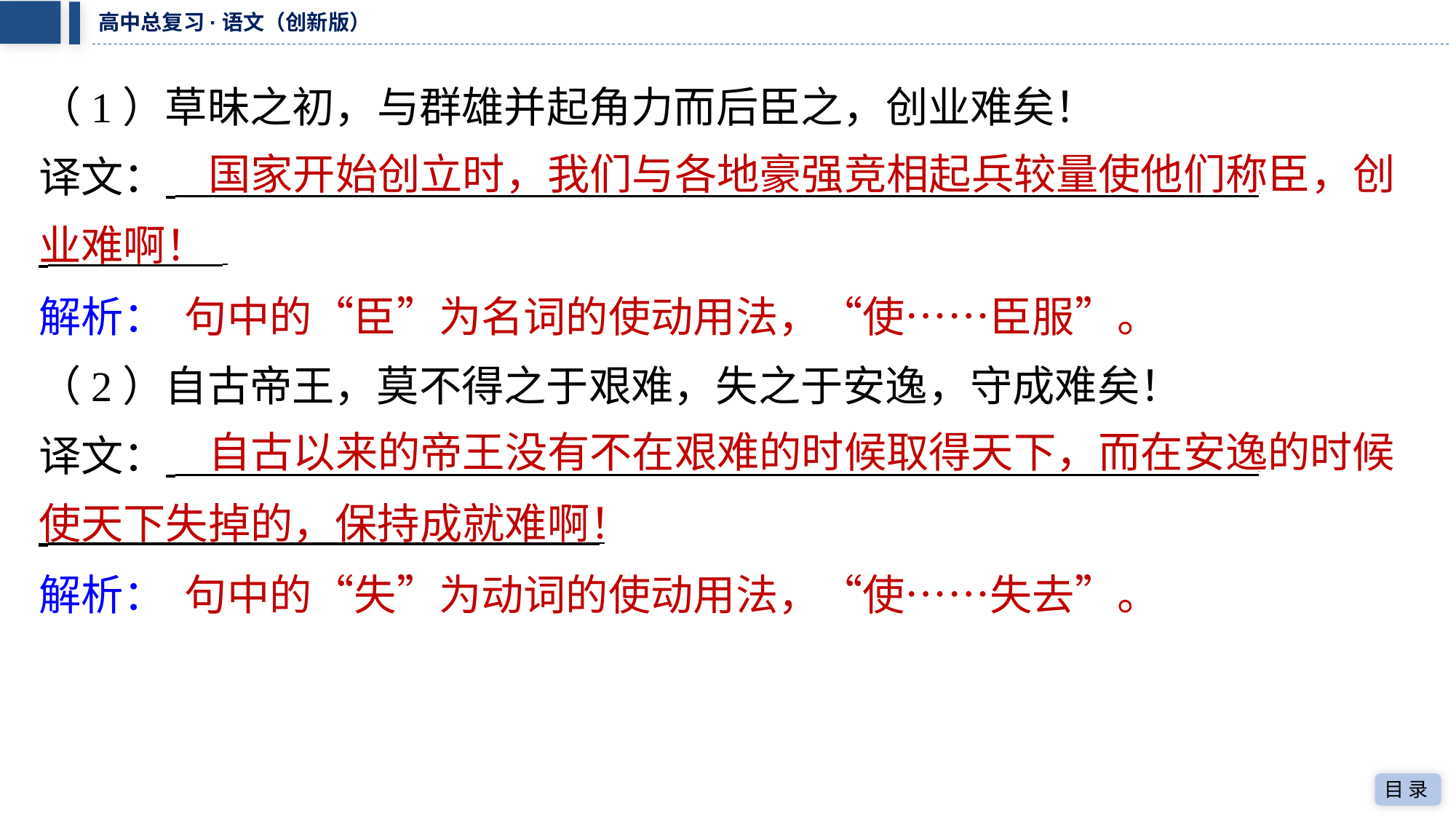

（1）草昧之初，与群雄并起角力而后臣之，创业难矣！
国家开始创立时，我们与各地豪强竞相起兵较量使他们称臣，创
译文：                                                                                                                                                                   ⁠
                            ⁠
业难啊！
解析：  句中的“臣”为名词的使动用法，“使……臣服”。
（2）自古帝王，莫不得之于艰难，失之于安逸，守成难矣！
自古以来的帝王没有不在艰难的时候取得天下，而在安逸的时候
译文：                                                                                                                                                                   ⁠
                                                                                    ⁠
使天下失掉的，保持成就难啊！
解析：  句中的“失”为动词的使动用法，“使……失去”。